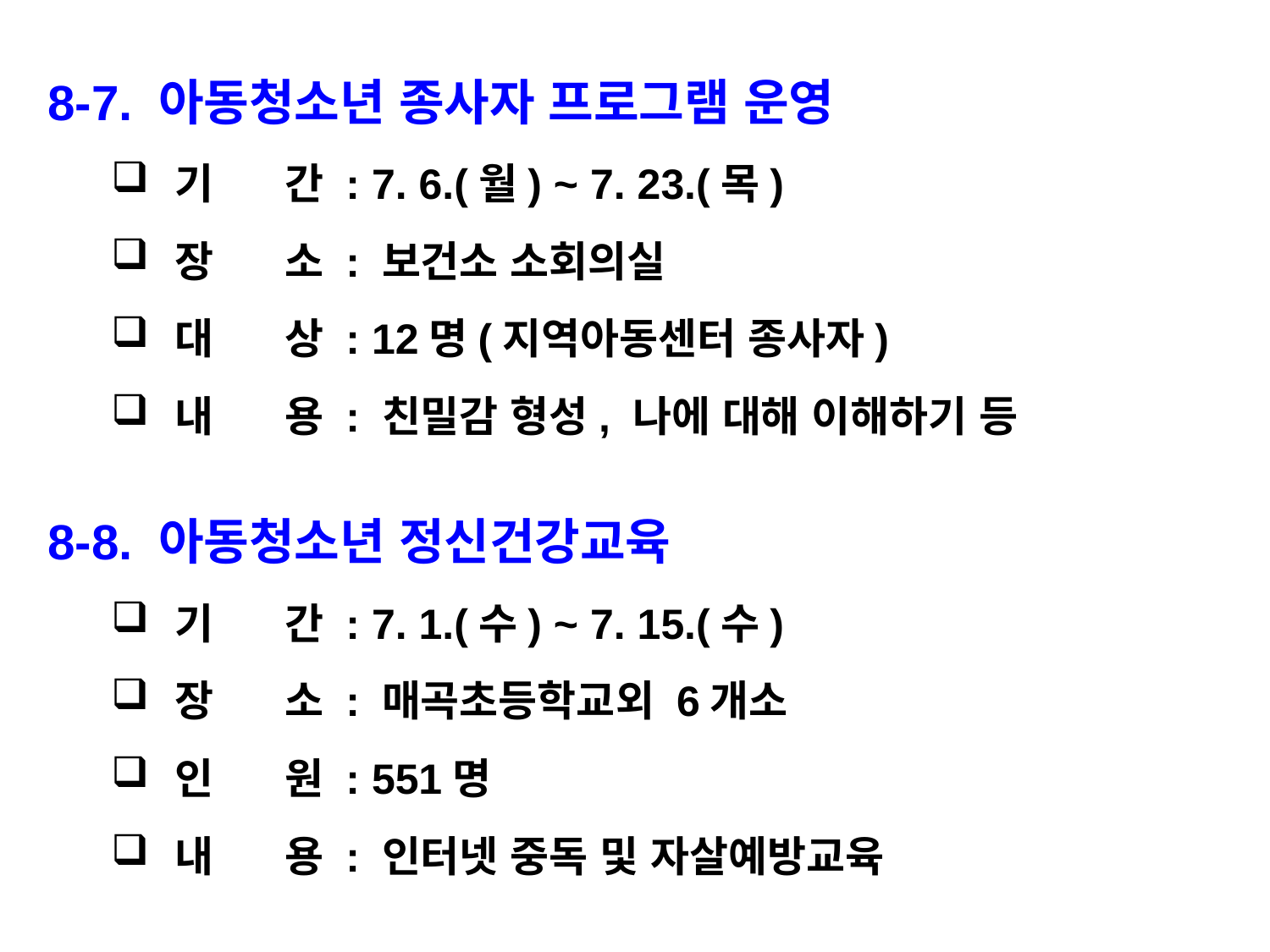

8-7. 아동청소년 종사자 프로그램 운영
기      간 : 7. 6.(월) ~ 7. 23.(목)
장      소 : 보건소 소회의실
대      상 : 12명(지역아동센터 종사자)
내      용 : 친밀감 형성, 나에 대해 이해하기 등
8-8. 아동청소년 정신건강교육
기      간 : 7. 1.(수) ~ 7. 15.(수)
장      소 : 매곡초등학교외 6개소
인      원 : 551명
내      용 : 인터넷 중독 및 자살예방교육